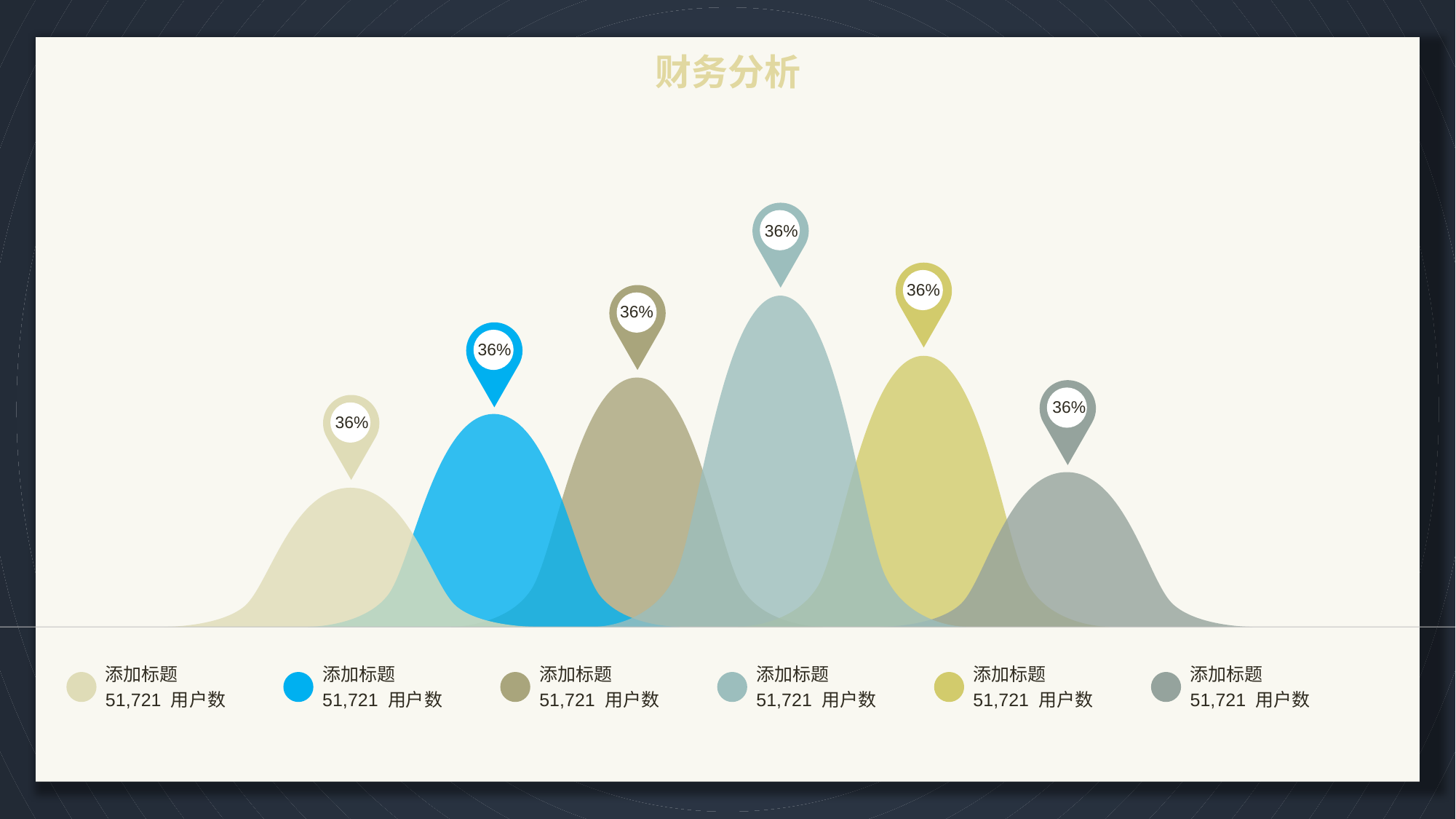

财务分析

36%

36%

36%

36%

36%

36%

添加标题
51,721 用户数

添加标题
51,721 用户数

添加标题
51,721 用户数

添加标题
51,721 用户数

添加标题
51,721 用户数

添加标题
51,721 用户数

41